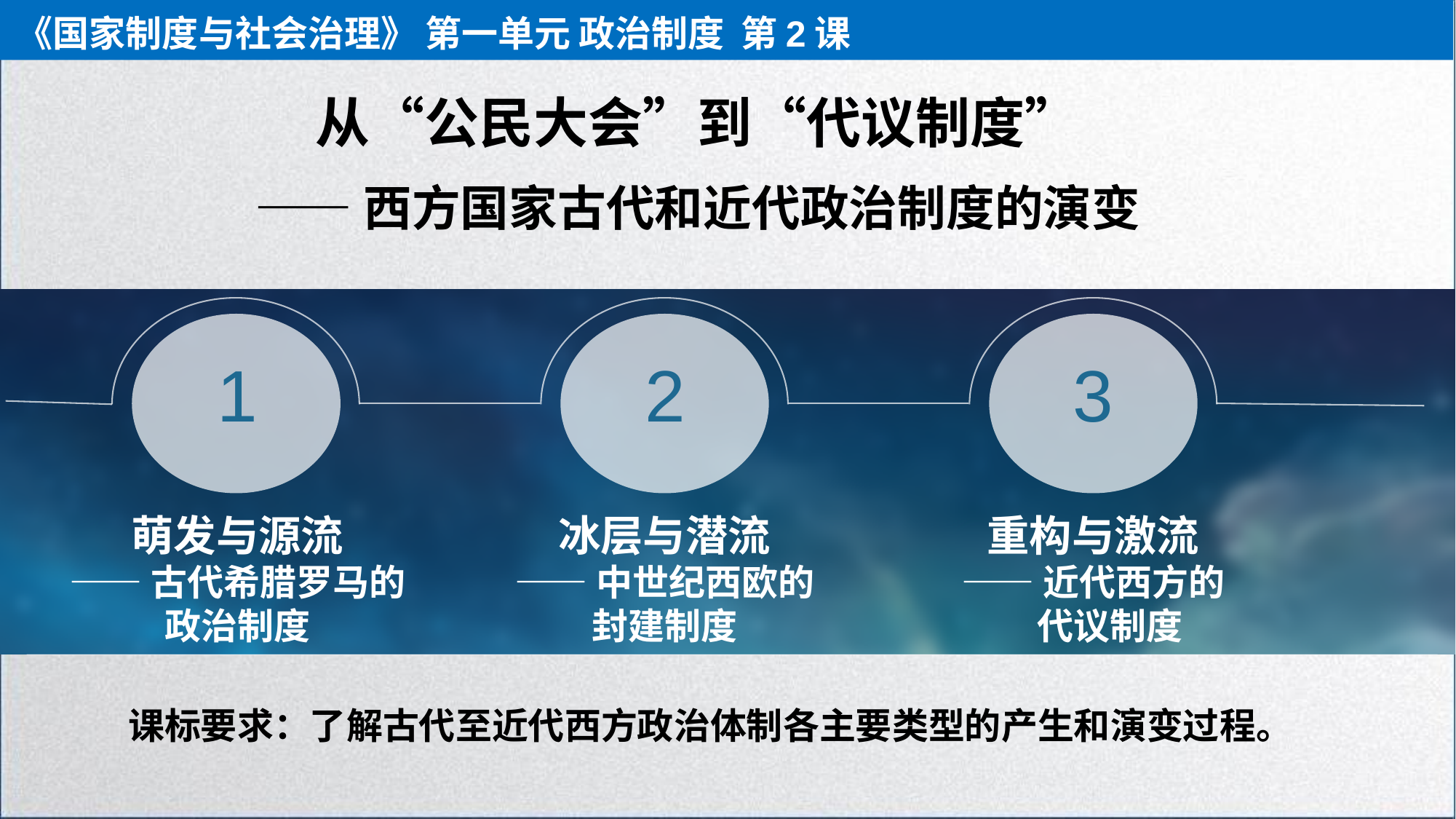

《国家制度与社会治理》 第一单元 政治制度  第2课
从“公民大会”到“代议制度”
——西方国家古代和近代政治制度的演变

1

2

3
萌发与源流
——古代希腊罗马的政治制度
冰层与潜流
——中世纪西欧的
封建制度
重构与激流
——近代西方的
   代议制度
课标要求：了解古代至近代西方政治体制各主要类型的产生和演变过程。